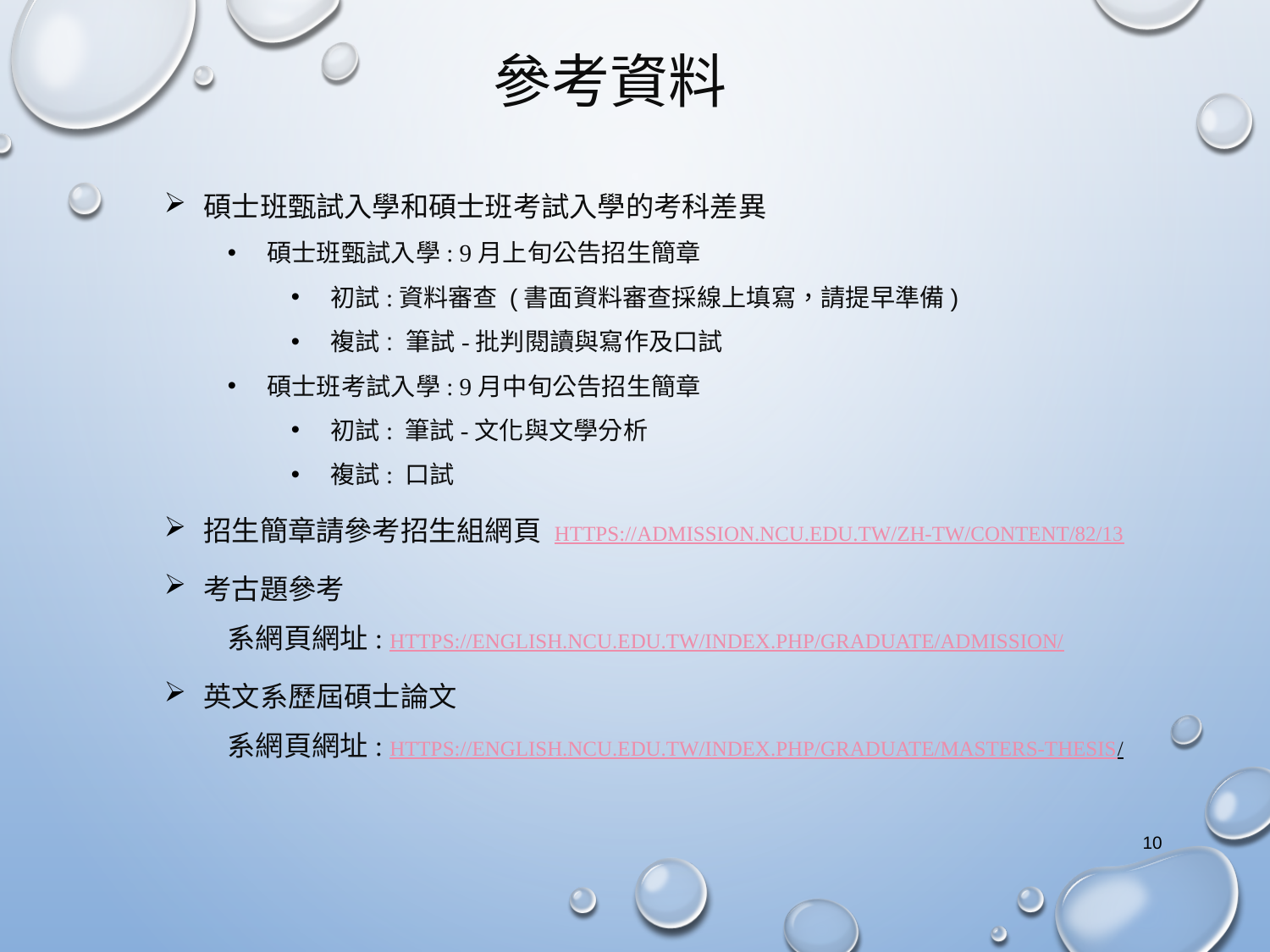

# 參考資料
碩士班甄試入學和碩士班考試入學的考科差異
碩士班甄試入學: 9月上旬公告招生簡章
初試:資料審查 (書面資料審查採線上填寫，請提早準備)
複試: 筆試-批判閱讀與寫作及口試
碩士班考試入學: 9月中旬公告招生簡章
初試: 筆試-文化與文學分析
複試: 口試
招生簡章請參考招生組網頁 https://admission.ncu.edu.tw/zh-TW/content/82/13
考古題參考
系網頁網址: https://english.ncu.edu.tw/index.php/graduate/admission/
英文系歷屆碩士論文
系網頁網址: https://english.ncu.edu.tw/index.php/graduate/masters-thesis/

10